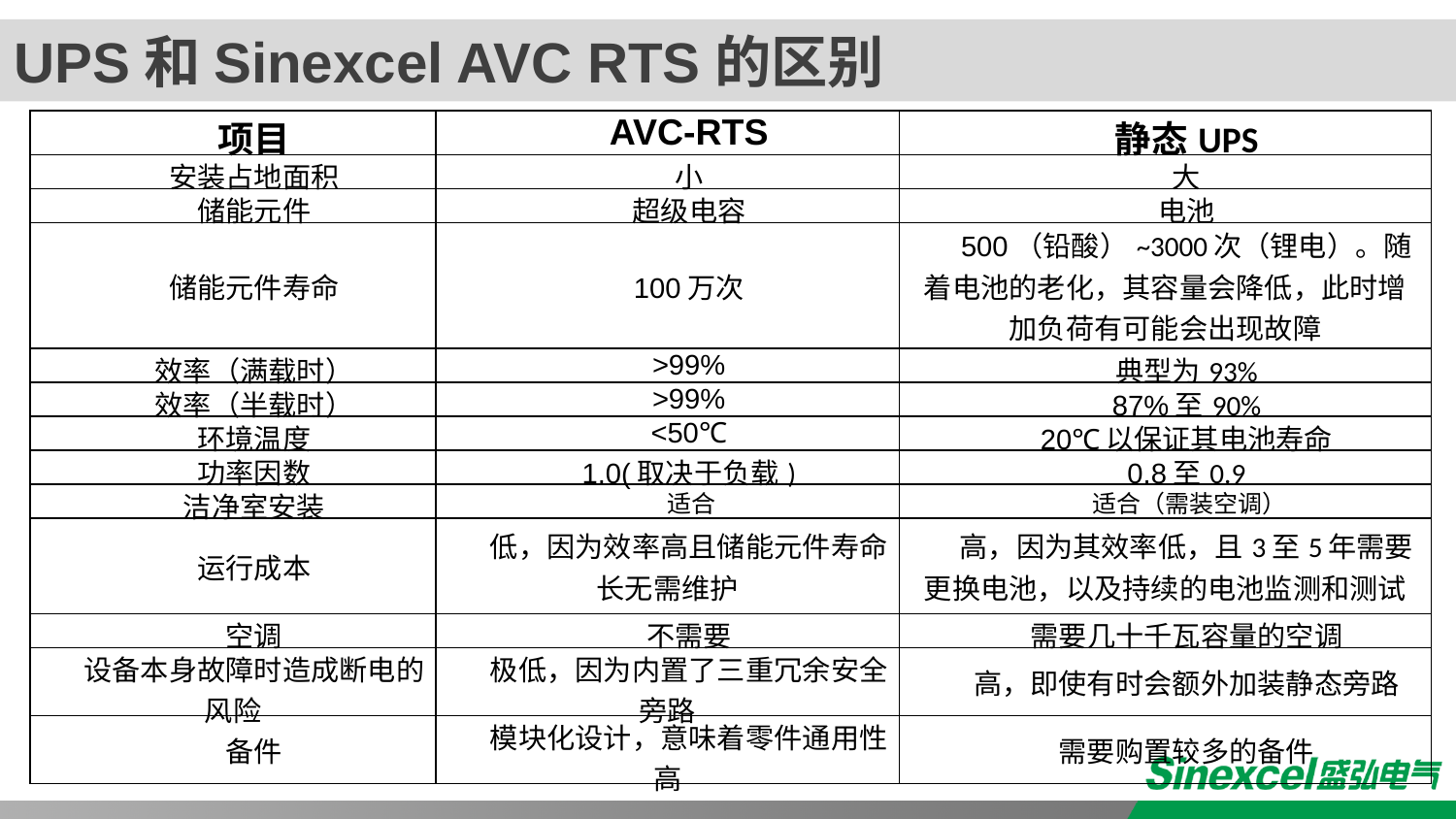

UPS和Sinexcel AVC RTS的区别
| 项目 | AVC-RTS | 静态UPS |
| --- | --- | --- |
| 安装占地面积 | 小 | 大 |
| 储能元件 | 超级电容 | 电池 |
| 储能元件寿命 | 100万次 | 500（铅酸）~3000次（锂电）。随着电池的老化，其容量会降低，此时增加负荷有可能会出现故障 |
| 效率（满载时） | >99% | 典型为93% |
| 效率（半载时） | >99% | 87%至90% |
| 环境温度 | <50℃ | 20℃以保证其电池寿命 |
| 功率因数 | 1.0(取决于负载) | 0.8至0.9 |
| 洁净室安装 | 适合 | 适合（需装空调） |
| 运行成本 | 低，因为效率高且储能元件寿命长无需维护 | 高，因为其效率低，且3至5年需要更换电池，以及持续的电池监测和测试 |
| 空调 | 不需要 | 需要几十千瓦容量的空调 |
| 设备本身故障时造成断电的风险 | 极低，因为内置了三重冗余安全旁路 | 高，即使有时会额外加装静态旁路 |
| 备件 | 模块化设计，意味着零件通用性高 | 需要购置较多的备件 |